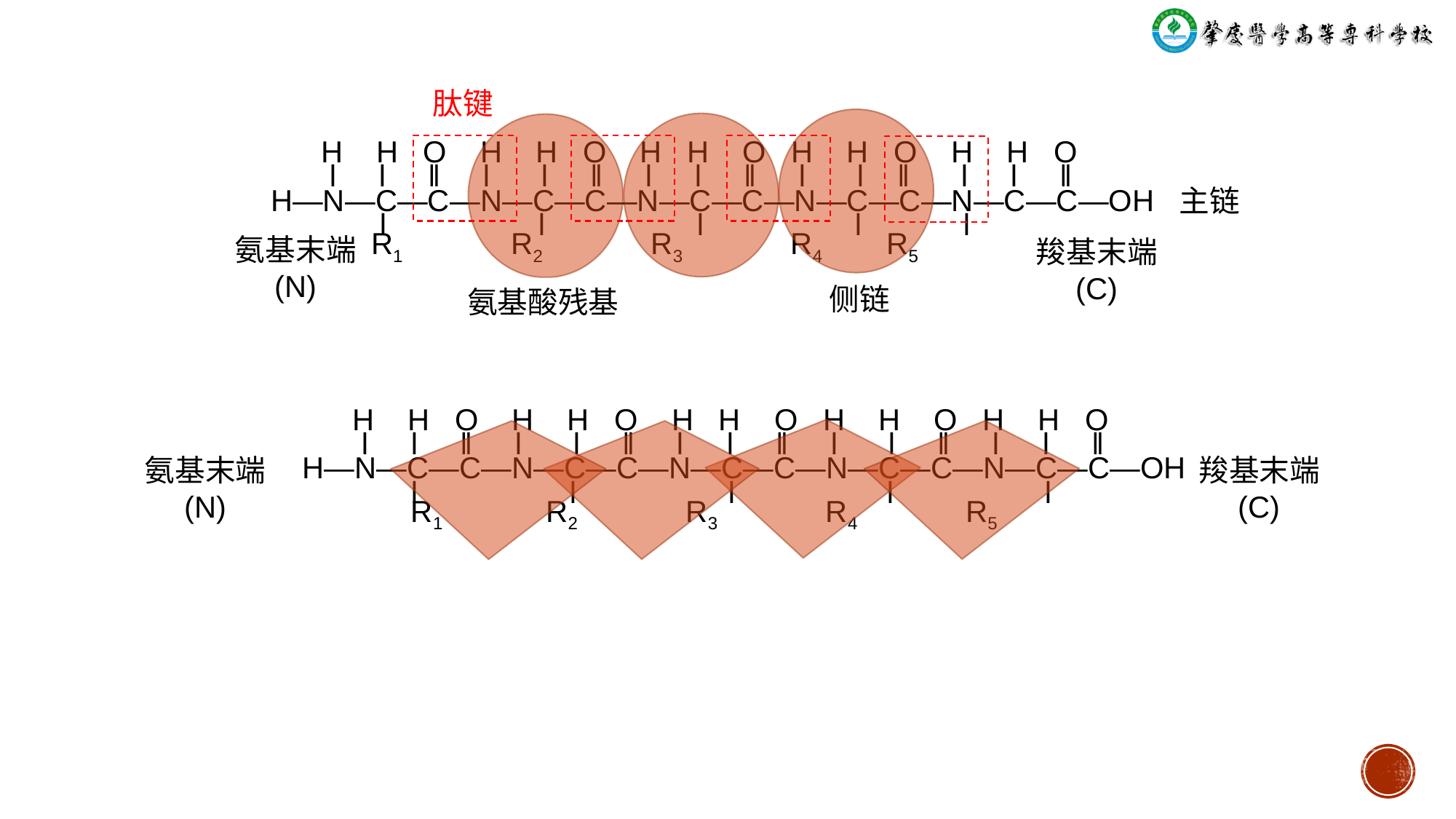

肽键

      H    H   O    H    H   O    H   H    O   H    H   O    H    H   O
       ǀ     ǀ     ǁ     ǀ      ǀ     ǁ     ǀ     ǀ     ǁ     ǀ      ǀ    ǁ      ǀ     ǀ     ǁ
H—N—C—C—N—C—C—N—C—C—N—C—C—N—C—C—OH
             ǀ                  ǀ                  ǀ                  ǀ            ǀ
            R1                      R2                      R3                      R4             R5
主链
氨基末端
(N)
羧基末端
(C)
侧链
氨基酸残基
      H    H   O    H    H   O    H   H    O   H    H    O   H    H   O
       ǀ     ǀ     ǁ     ǀ      ǀ     ǁ     ǀ     ǀ     ǁ     ǀ      ǀ     ǁ     ǀ     ǀ     ǁ
H—N—C—C—N—C—C—N—C—C—N—C—C—N—C—C—OH
             ǀ                  ǀ                  ǀ                  ǀ                  ǀ
             R1                     R2                      R3                      R4                      R5

氨基末端
(N)
羧基末端
(C)